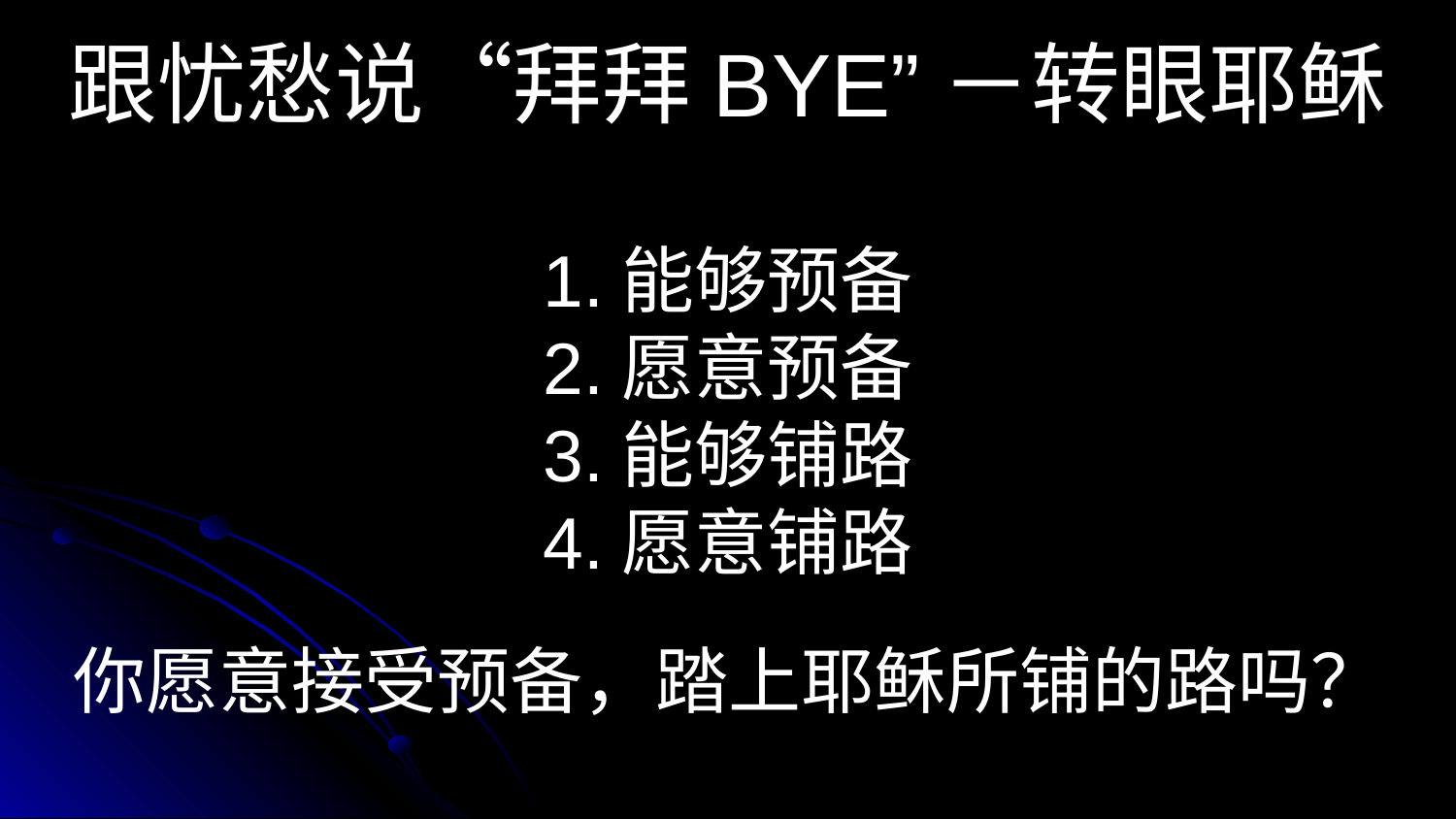

跟忧愁说“拜拜BYE”－转眼耶稣
1.能够预备
2.愿意预备
3.能够铺路
4.愿意铺路
你愿意接受预备，踏上耶稣所铺的路吗？